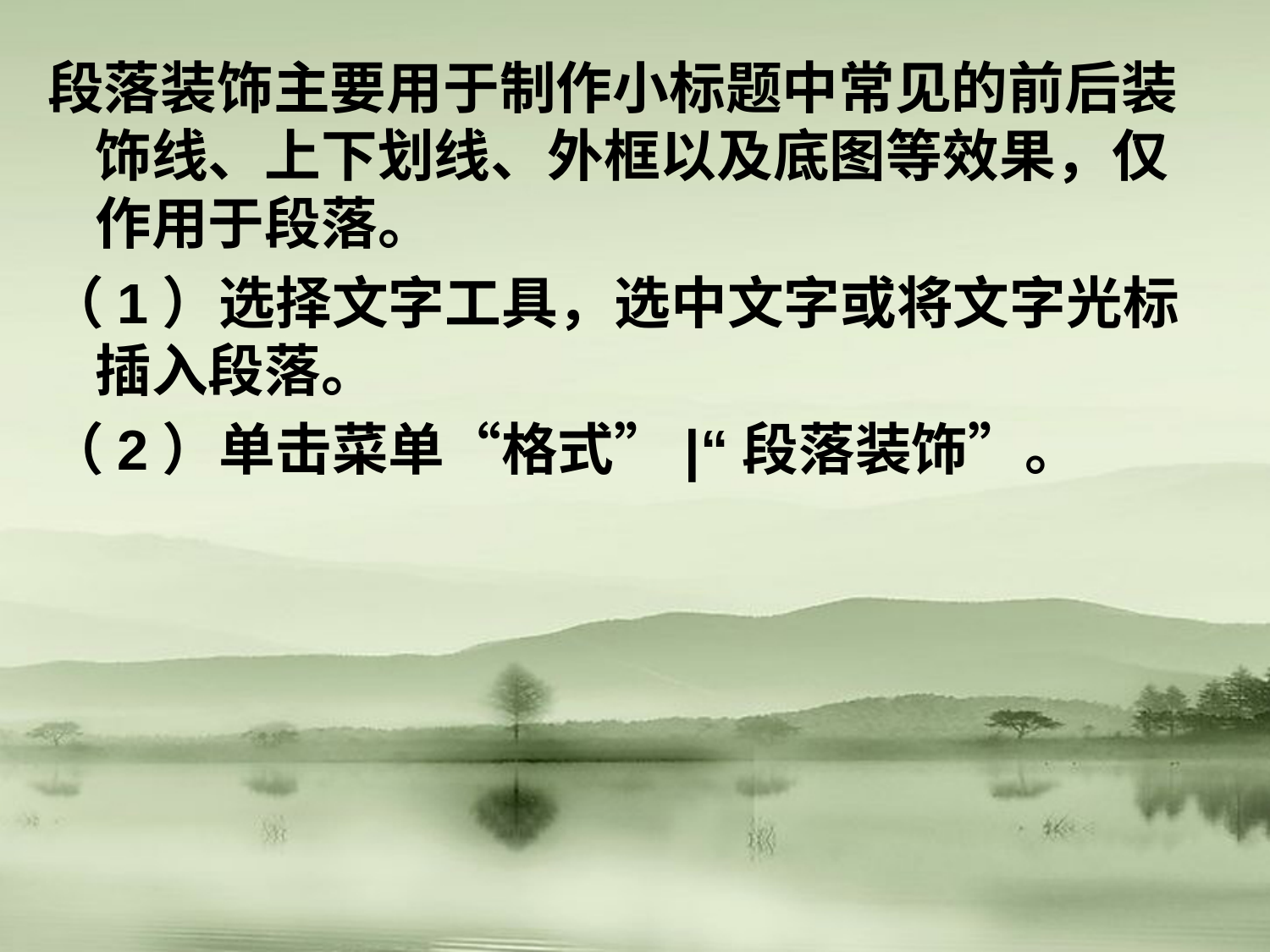

段落装饰主要用于制作小标题中常见的前后装饰线、上下划线、外框以及底图等效果，仅作用于段落。
（1）选择文字工具，选中文字或将文字光标插入段落。
（2）单击菜单“格式”|“段落装饰”。